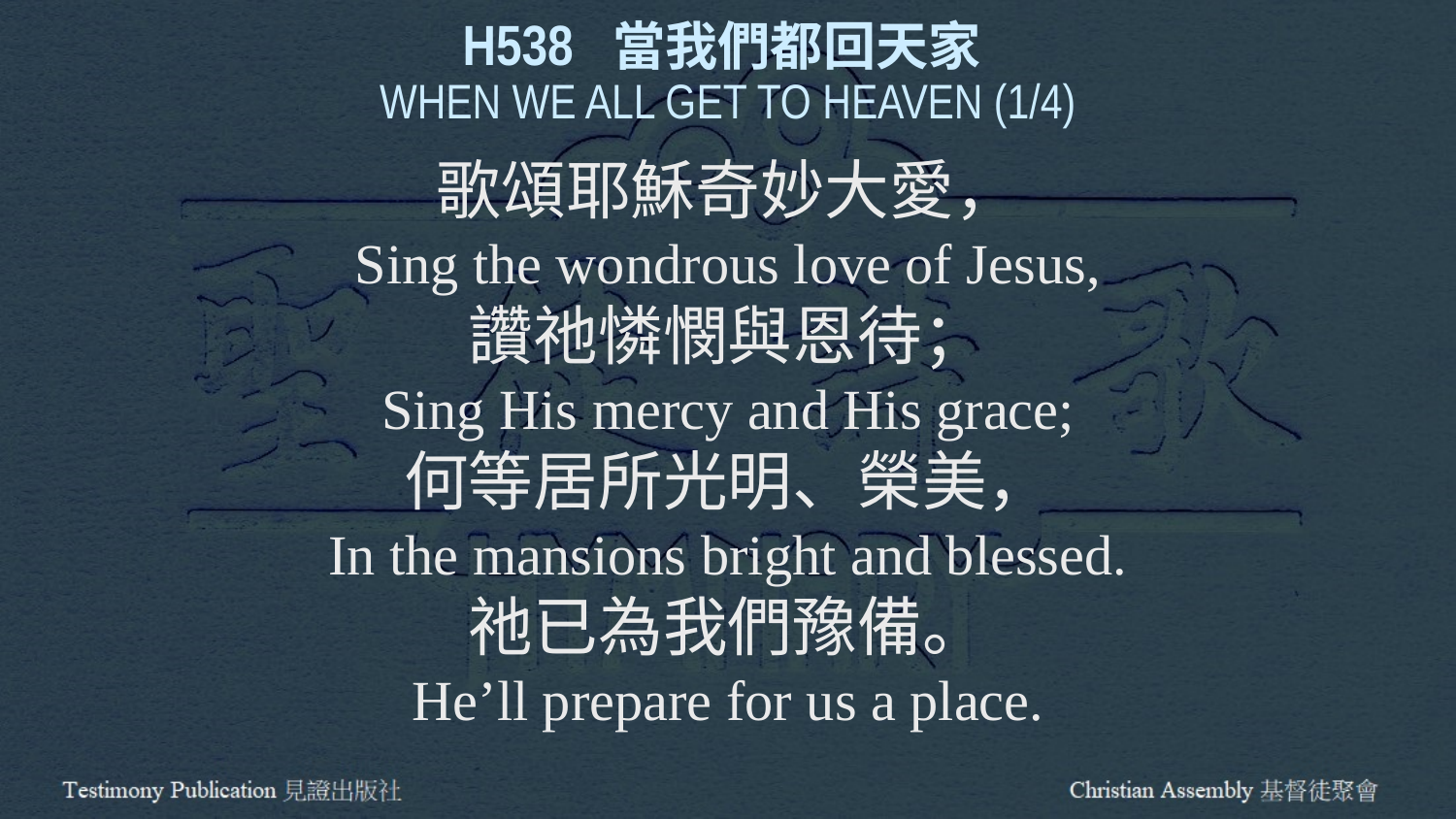

H538  當我們都回天家
WHEN WE ALL GET TO HEAVEN (1/4)

歌頌耶穌奇妙大愛，
Sing the wondrous love of Jesus,
讚祂憐憫與恩待；
Sing His mercy and His grace;
何等居所光明、榮美，
In the mansions bright and blessed.
祂已為我們豫備。
He’ll prepare for us a place.